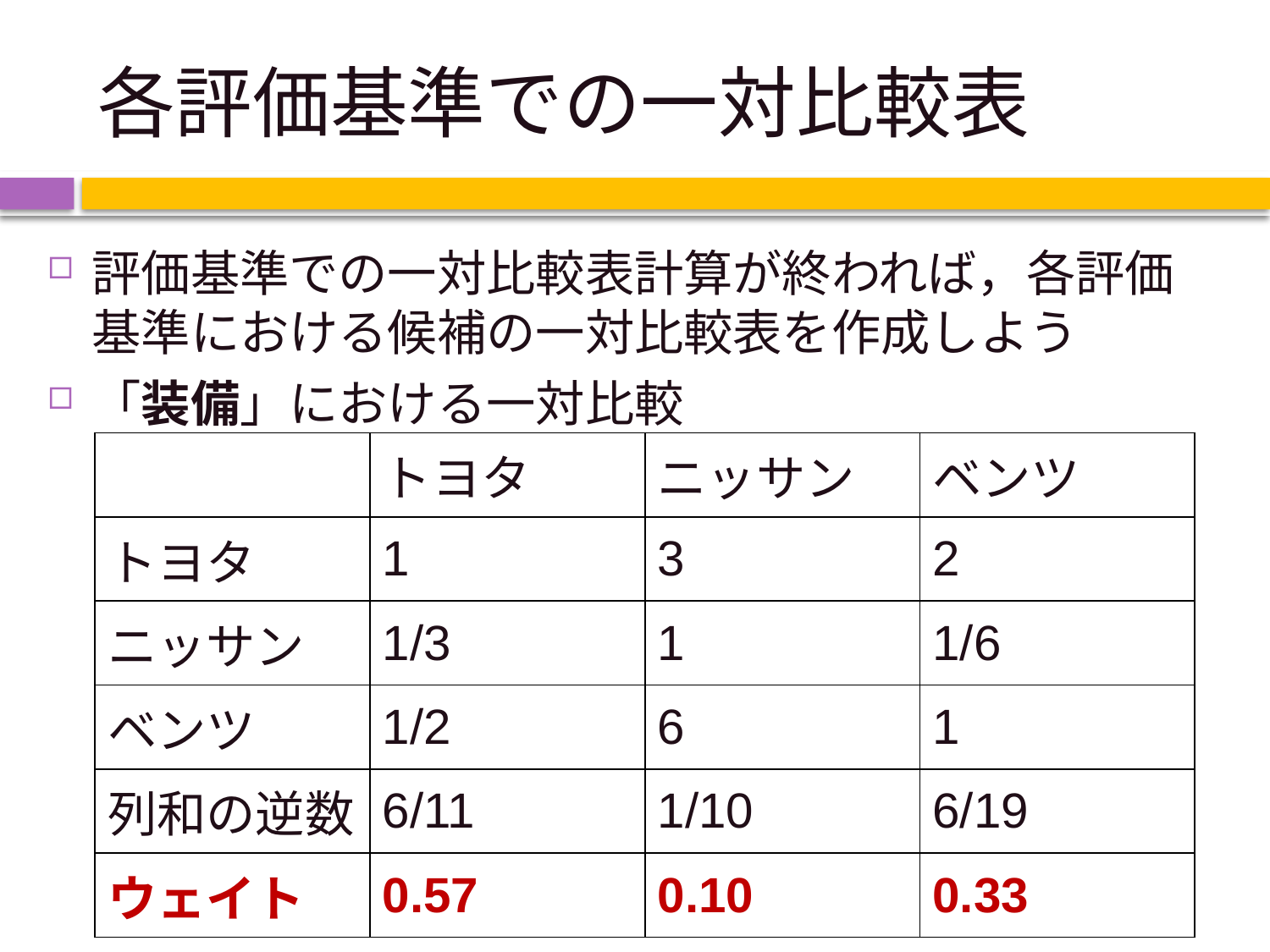

# 各評価基準での一対比較表
評価基準での一対比較表計算が終われば，各評価基準における候補の一対比較表を作成しよう
「装備」における一対比較

|  | トヨタ | ニッサン | ベンツ |
| --- | --- | --- | --- |
| トヨタ | 1 | 3 | 2 |
| ニッサン | 1/3 | 1 | 1/6 |
| ベンツ | 1/2 | 6 | 1 |
| 列和の逆数 | 6/11 | 1/10 | 6/19 |
| ウェイト | 0.57 | 0.10 | 0.33 |